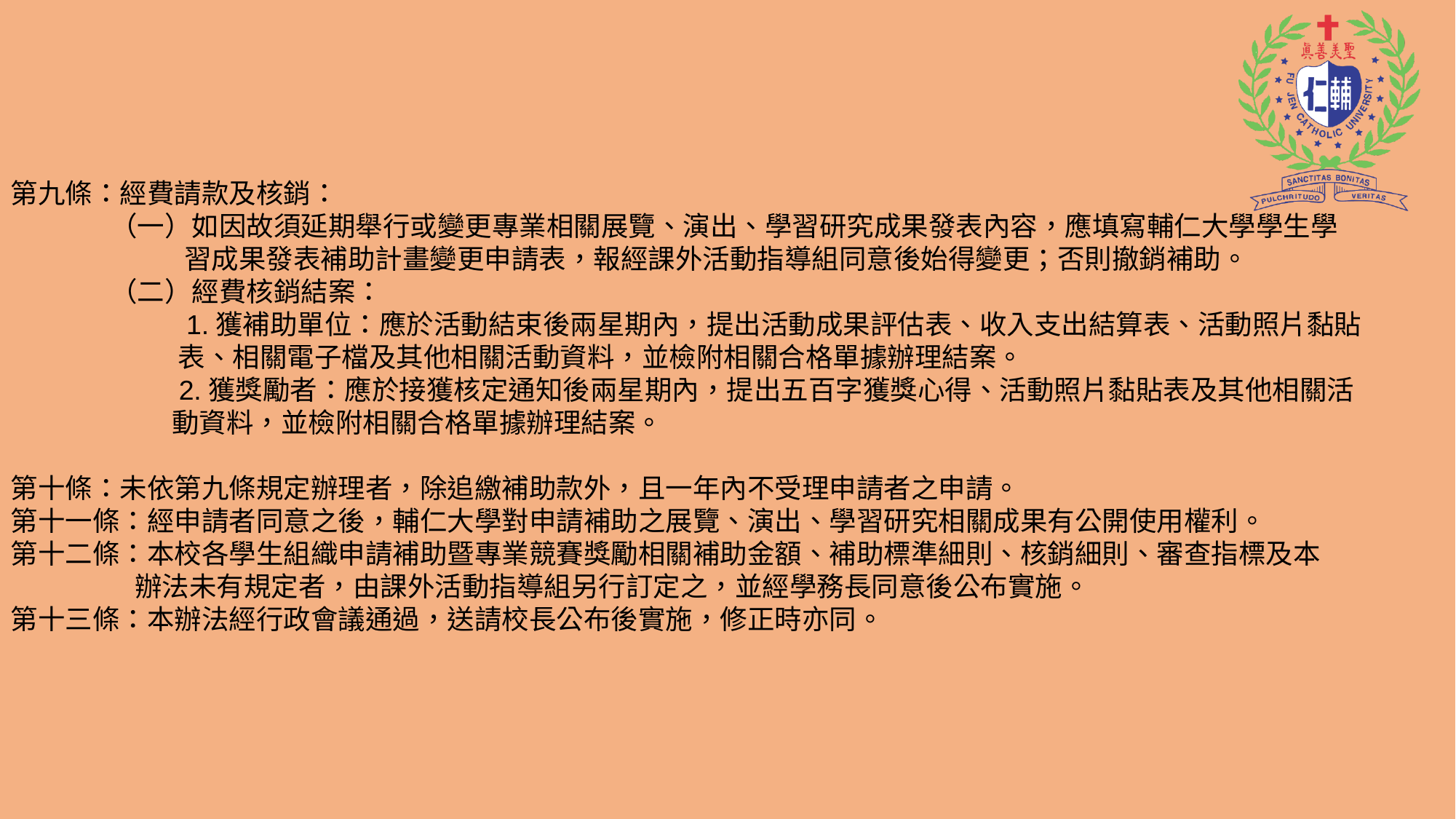

第九條：經費請款及核銷：
               （一）如因故須延期舉行或變更專業相關展覽、演出、學習研究成果發表內容，應填寫輔仁大學學生學
                           習成果發表補助計畫變更申請表，報經課外活動指導組同意後始得變更；否則撤銷補助。
               （二）經費核銷結案：
                       1.獲補助單位：應於活動結束後兩星期內，提出活動成果評估表、收入支出結算表、活動照片黏貼
                          表、相關電子檔及其他相關活動資料，並檢附相關合格單據辦理結案。
                      2.獲獎勵者：應於接獲核定通知後兩星期內，提出五百字獲獎心得、活動照片黏貼表及其他相關活
                         動資料，並檢附相關合格單據辦理結案。

第十條：未依第九條規定辦理者，除追繳補助款外，且一年內不受理申請者之申請。
第十一條：經申請者同意之後，輔仁大學對申請補助之展覽、演出、學習研究相關成果有公開使用權利。
第十二條：本校各學生組織申請補助暨專業競賽獎勵相關補助金額、補助標準細則、核銷細則、審查指標及本
                   辦法未有規定者，由課外活動指導組另行訂定之，並經學務長同意後公布實施。
第十三條：本辦法經行政會議通過，送請校長公布後實施，修正時亦同。